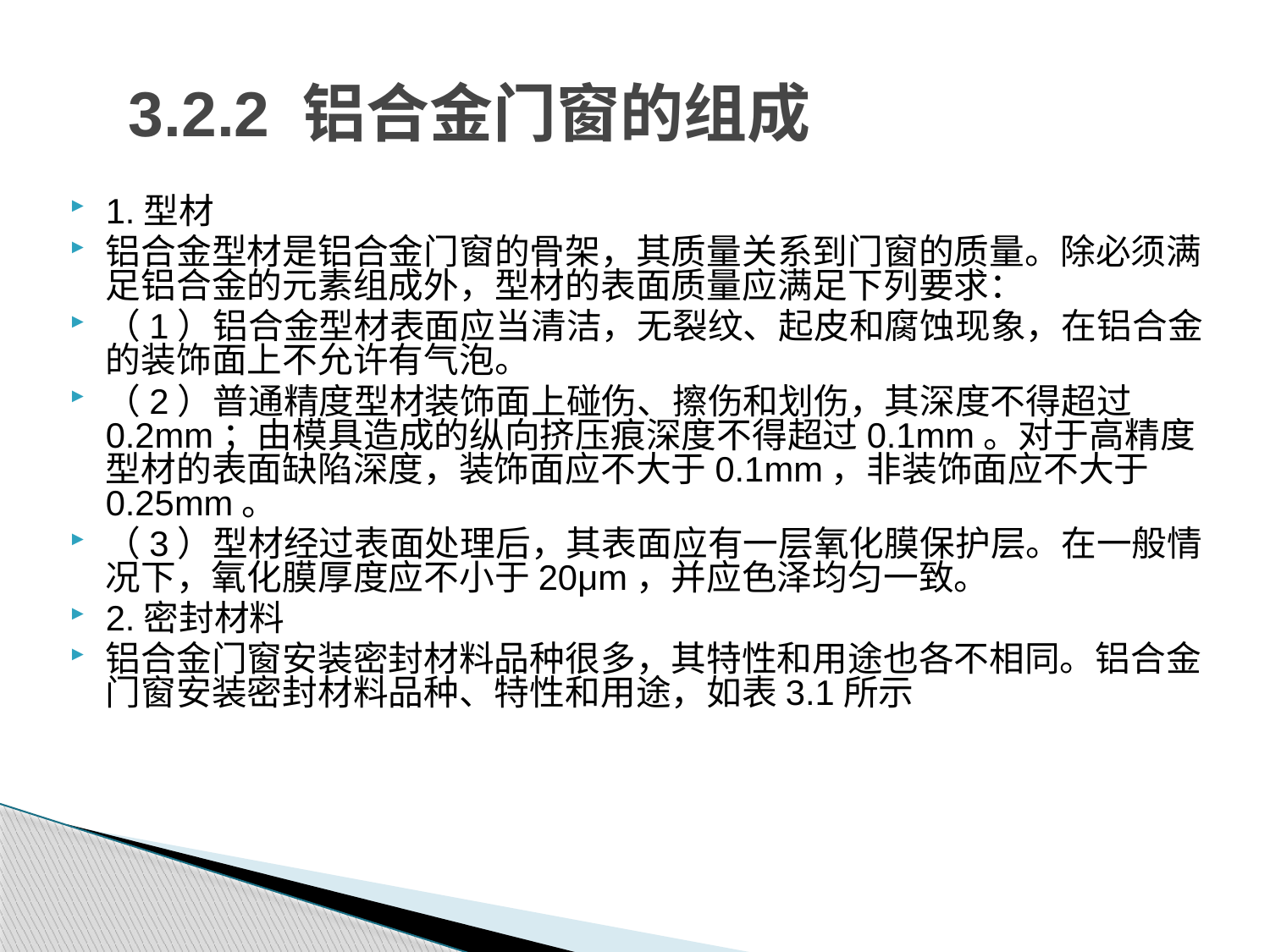

# 3.2.2 铝合金门窗的组成
1.型材
铝合金型材是铝合金门窗的骨架，其质量关系到门窗的质量。除必须满足铝合金的元素组成外，型材的表面质量应满足下列要求：
（1）铝合金型材表面应当清洁，无裂纹、起皮和腐蚀现象，在铝合金的装饰面上不允许有气泡。
（2）普通精度型材装饰面上碰伤、擦伤和划伤，其深度不得超过0.2mm；由模具造成的纵向挤压痕深度不得超过0.1mm。对于高精度型材的表面缺陷深度，装饰面应不大于0.1mm，非装饰面应不大于0.25mm。
（3）型材经过表面处理后，其表面应有一层氧化膜保护层。在一般情况下，氧化膜厚度应不小于20μm，并应色泽均匀一致。
2.密封材料
铝合金门窗安装密封材料品种很多，其特性和用途也各不相同。铝合金门窗安装密封材料品种、特性和用途，如表3.1所示